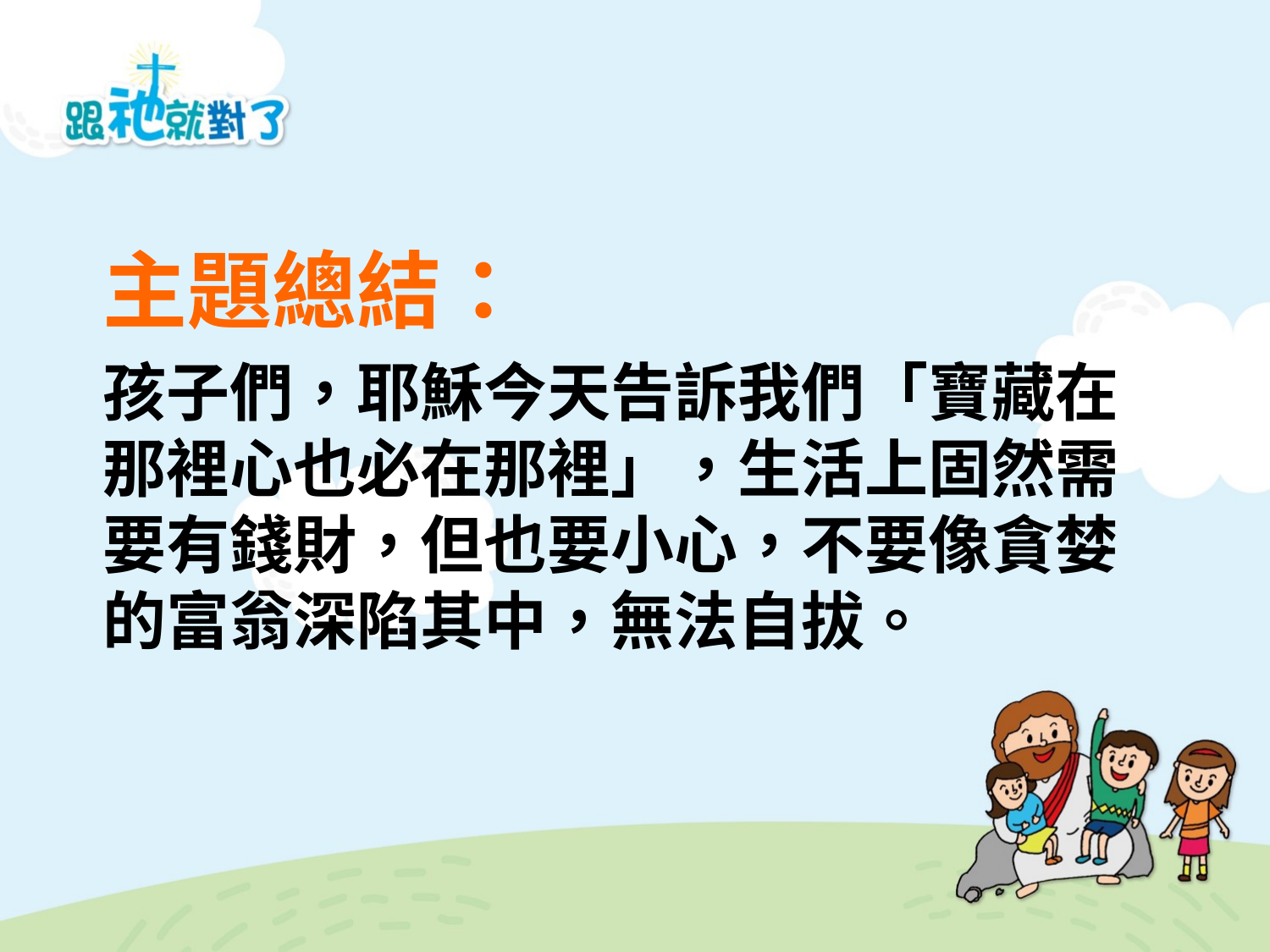

主題總結：
孩子們，耶穌今天告訴我們「寶藏在那裡心也必在那裡」，生活上固然需要有錢財，但也要小心，不要像貪婪的富翁深陷其中，無法自拔。